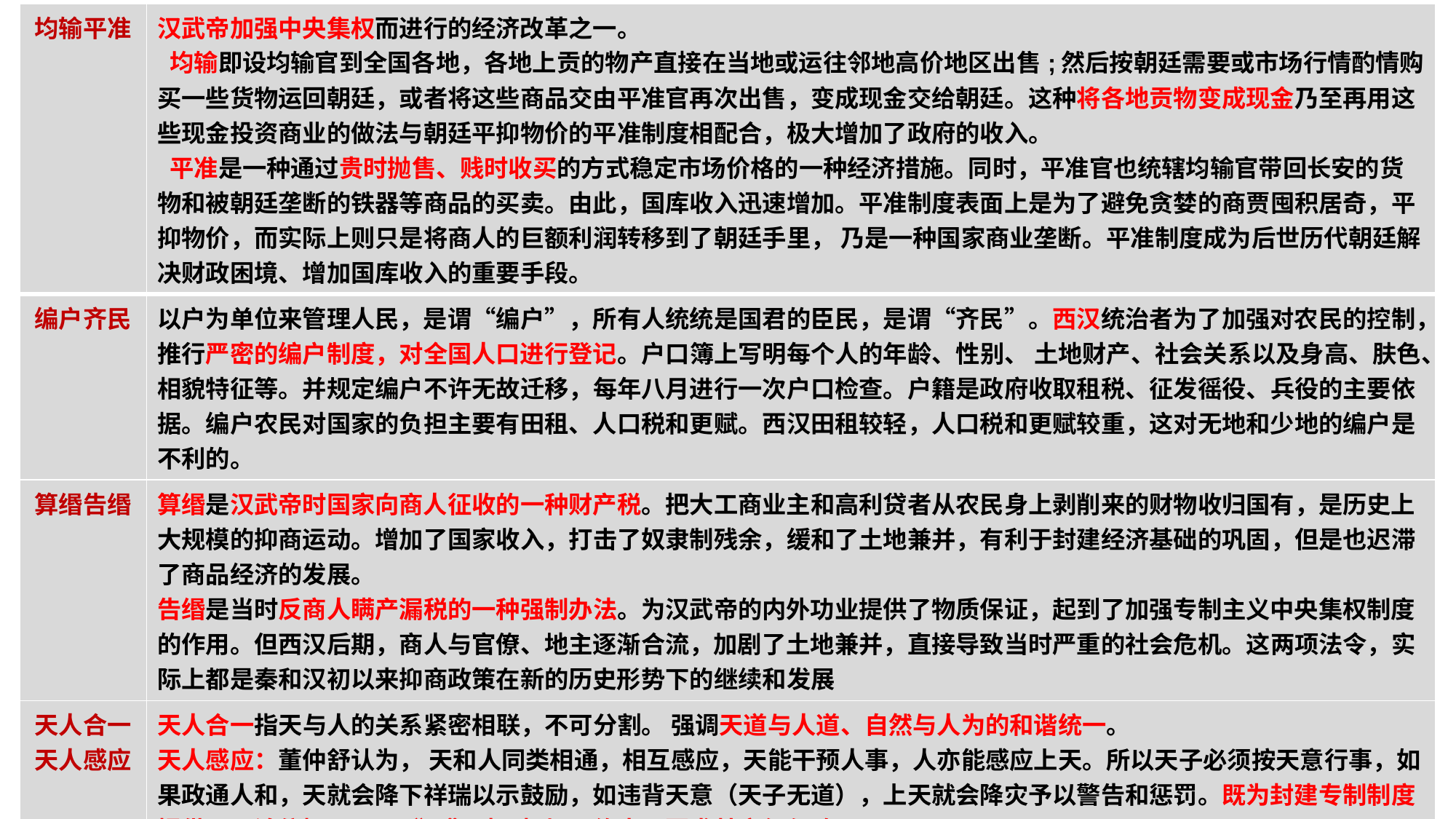

| 均输平准 | 汉武帝加强中央集权而进行的经济改革之一。 均输即设均输官到全国各地，各地上贡的物产直接在当地或运往邻地高价地区出售;然后按朝廷需要或市场行情酌情购买一些货物运回朝廷，或者将这些商品交由平准官再次出售，变成现金交给朝廷。这种将各地贡物变成现金乃至再用这些现金投资商业的做法与朝廷平抑物价的平准制度相配合，极大增加了政府的收入。 平准是一种通过贵时抛售、贱时收买的方式稳定市场价格的一种经济措施。同时，平准官也统辖均输官带回长安的货物和被朝廷垄断的铁器等商品的买卖。由此，国库收入迅速增加。平准制度表面上是为了避免贪婪的商贾囤积居奇，平抑物价，而实际上则只是将商人的巨额利润转移到了朝廷手里， 乃是一种国家商业垄断。平准制度成为后世历代朝廷解决财政困境、增加国库收入的重要手段。 |
| --- | --- |
| 编户齐民 | 以户为单位来管理人民，是谓“编户”，所有人统统是国君的臣民，是谓“齐民”。西汉统治者为了加强对农民的控制，推行严密的编户制度，对全国人口进行登记。户口簿上写明每个人的年龄、性别、 土地财产、社会关系以及身高、肤色、相貌特征等。并规定编户不许无故迁移，每年八月进行一次户口检查。户籍是政府收取租税、征发徭役、兵役的主要依据。编户农民对国家的负担主要有田租、人口税和更赋。西汉田租较轻，人口税和更赋较重，这对无地和少地的编户是不利的。 |
| 算缗告缗 | 算缗是汉武帝时国家向商人征收的一种财产税。把大工商业主和高利贷者从农民身上剥削来的财物收归国有，是历史上大规模的抑商运动。增加了国家收入，打击了奴隶制残余，缓和了土地兼并，有利于封建经济基础的巩固，但是也迟滞了商品经济的发展。 告缗是当时反商人瞒产漏税的一种强制办法。为汉武帝的内外功业提供了物质保证，起到了加强专制主义中央集权制度的作用。但西汉后期，商人与官僚、地主逐渐合流，加剧了土地兼并，直接导致当时严重的社会危机。这两项法令，实际上都是秦和汉初以来抑商政策在新的历史形势下的继续和发展 |
| 天人合一 天人感应 | 天人合一指天与人的关系紧密相联，不可分割。 强调天道与人道、自然与人为的和谐统一。 天人感应：董仲舒认为， 天和人同类相通，相互感应，天能干预人事，人亦能感应上天。所以天子必须按天意行事，如果政通人和，天就会降下祥瑞以示鼓励，如违背天意（天子无道），上天就会降灾予以警告和惩罚。既为封建专制制度提供了理论依据，又用“天”对君权加以约束，要求其实行仁政。 |
| 外儒内法 | 政治事功与伦理劝导，是历代统治者稳固其统治的两大核心手段，也是构成外儒内法这一中华文化的重要成因。一般而言，儒学重仁政，讲究以伦理劝导实施统治，而法家讲法制，重在政治事功。但这两种思想在汉代时即彼此杂糅，形成了互补的统治术 |